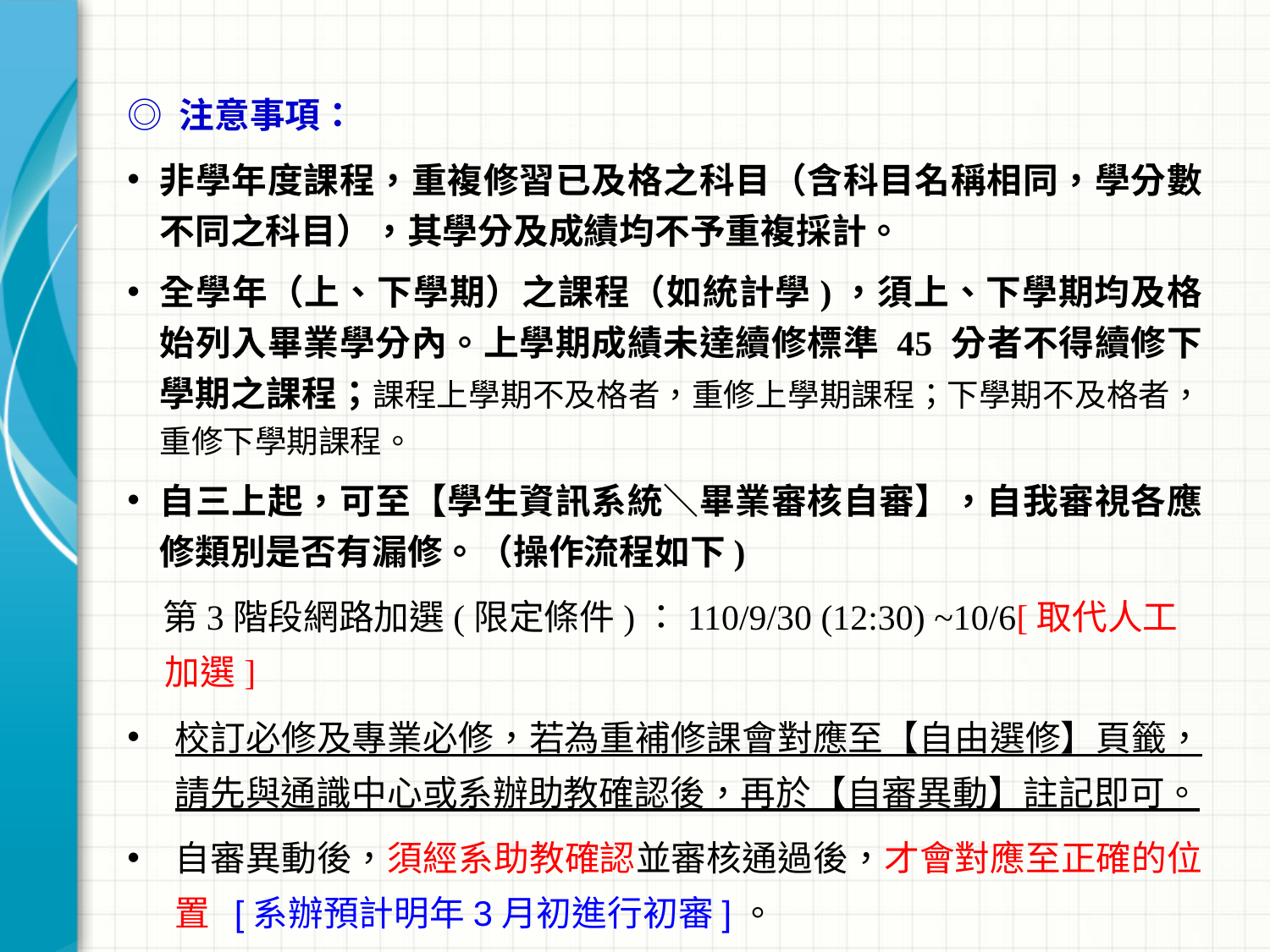

◎ 注意事項：
非學年度課程，重複修習已及格之科目（含科目名稱相同，學分數不同之科目），其學分及成績均不予重複採計。
全學年（上、下學期）之課程（如統計學)，須上、下學期均及格始列入畢業學分內。上學期成績未達續修標準 45 分者不得續修下學期之課程；課程上學期不及格者，重修上學期課程；下學期不及格者，重修下學期課程。
自三上起，可至【學生資訊系統＼畢業審核自審】，自我審視各應修類別是否有漏修。（操作流程如下)
　第3階段網路加選(限定條件)：110/9/30 (12:30) ~10/6[取代人工加選]
校訂必修及專業必修，若為重補修課會對應至【自由選修】頁籤，請先與通識中心或系辦助教確認後，再於【自審異動】註記即可。
自審異動後，須經系助教確認並審核通過後，才會對應至正確的位置  [系辦預計明年3月初進行初審]。